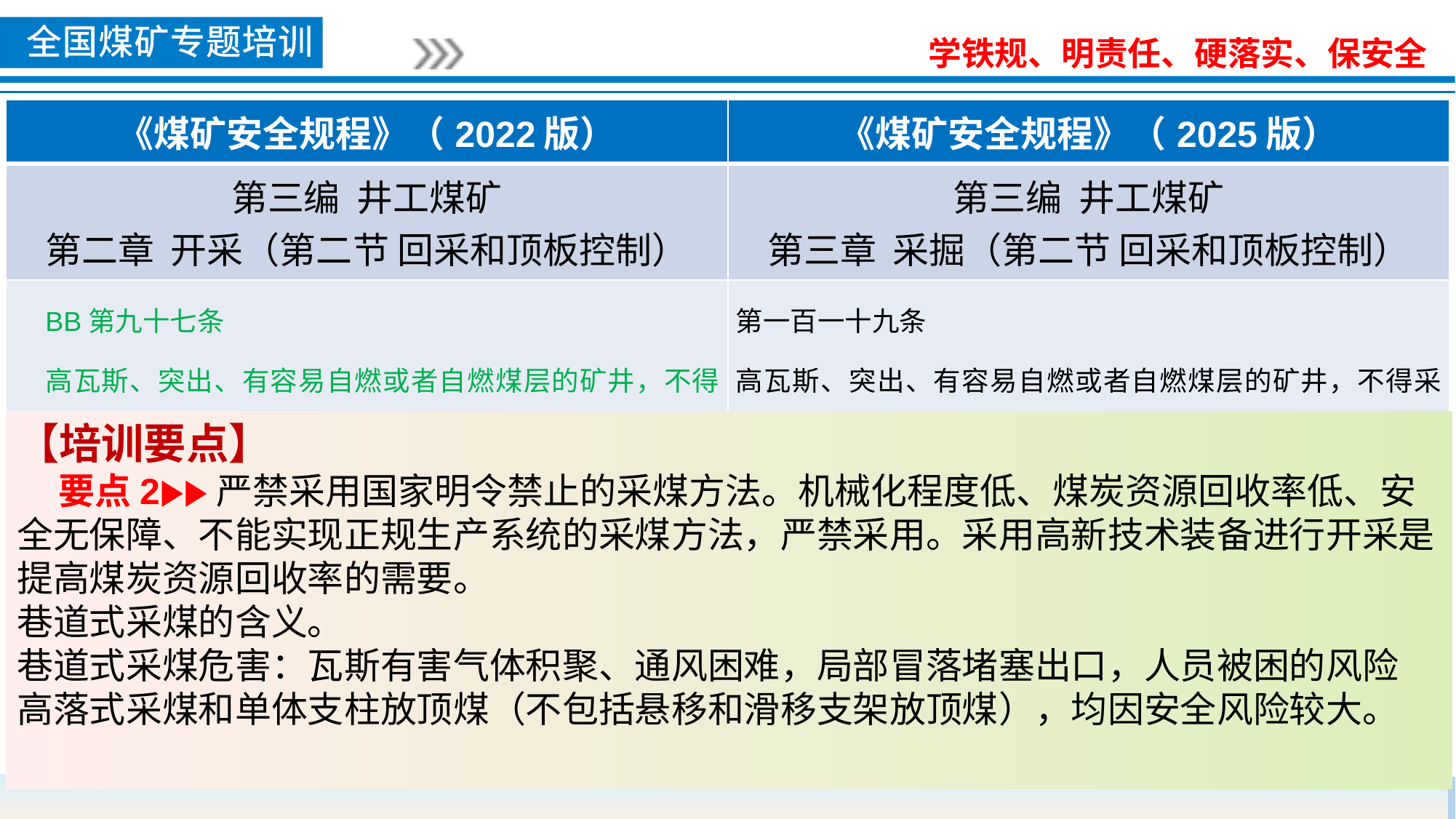

| 《煤矿安全规程》（2022版） | 《煤矿安全规程》（2025版） |
| --- | --- |
| 第三编 井工煤矿 第二章 开采（第二节 回采和顶板控制） | 第三编 井工煤矿 第三章 采掘（第二节 回采和顶板控制） |
| BB第九十七条 高瓦斯、突出、有容易自燃或者自燃煤层的矿井，不得采用前进式采煤方法。 | 第一百一十九条 高瓦斯、突出、有容易自燃或者自燃煤层的矿井，不得采用前进式采煤方法。 |
【培训要点】
    要点2▶▶严禁采用国家明令禁止的采煤方法。机械化程度低、煤炭资源回收率低、安全无保障、不能实现正规生产系统的采煤方法，严禁采用。采用高新技术装备进行开采是提高煤炭资源回收率的需要。
巷道式采煤的含义。
巷道式采煤危害：瓦斯有害气体积聚、通风困难，局部冒落堵塞出口，人员被困的风险
高落式采煤和单体支柱放顶煤（不包括悬移和滑移支架放顶煤），均因安全风险较大。